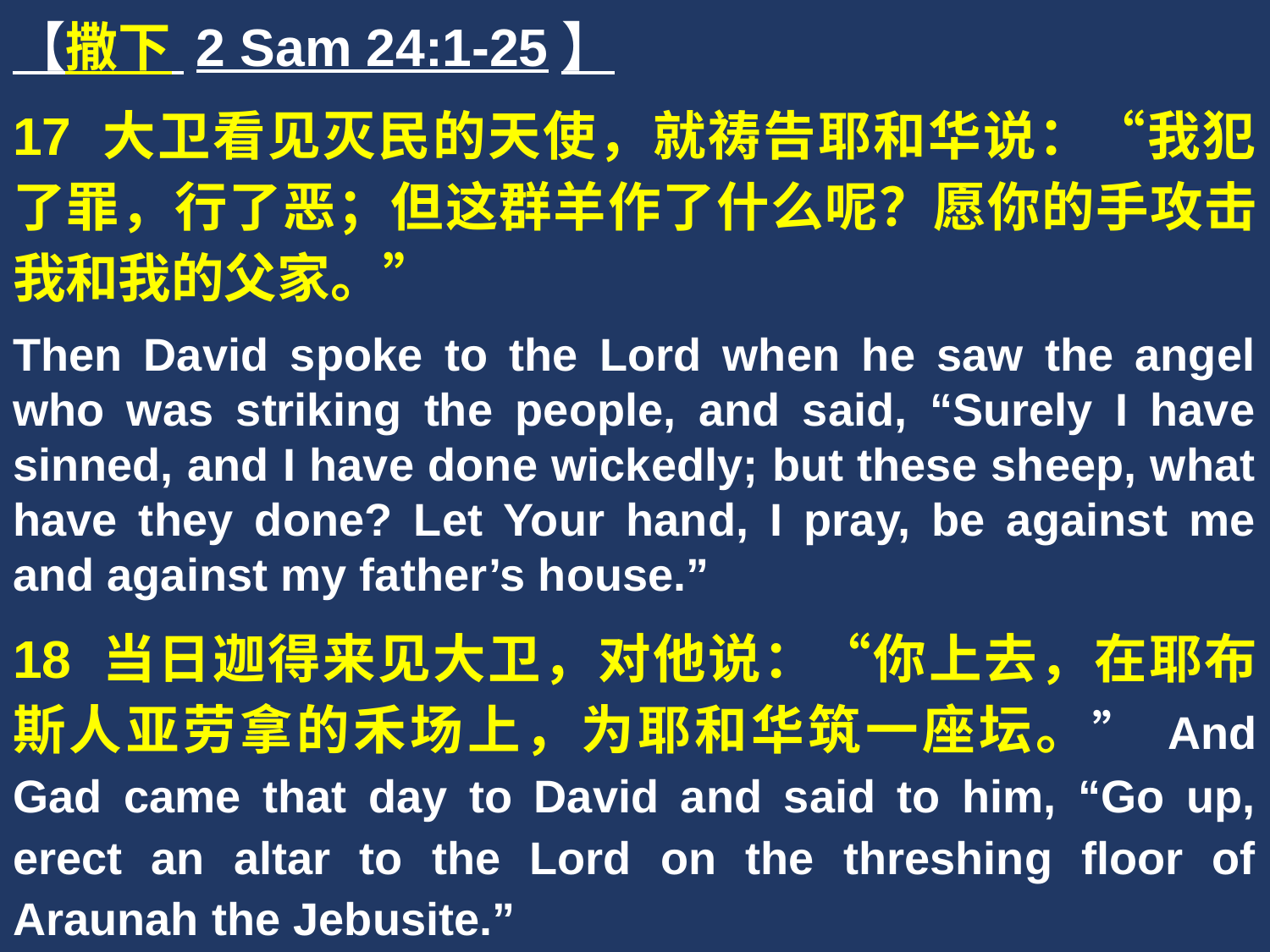

【撒下 2 Sam 24:1-25】
17 大卫看见灭民的天使，就祷告耶和华说：“我犯了罪，行了恶；但这群羊作了什么呢？愿你的手攻击我和我的父家。”
Then David spoke to the Lord when he saw the angel who was striking the people, and said, “Surely I have sinned, and I have done wickedly; but these sheep, what have they done? Let Your hand, I pray, be against me and against my father’s house.”
18 当日迦得来见大卫，对他说：“你上去，在耶布斯人亚劳拿的禾场上，为耶和华筑一座坛。” And Gad came that day to David and said to him, “Go up, erect an altar to the Lord on the threshing floor of Araunah the Jebusite.”